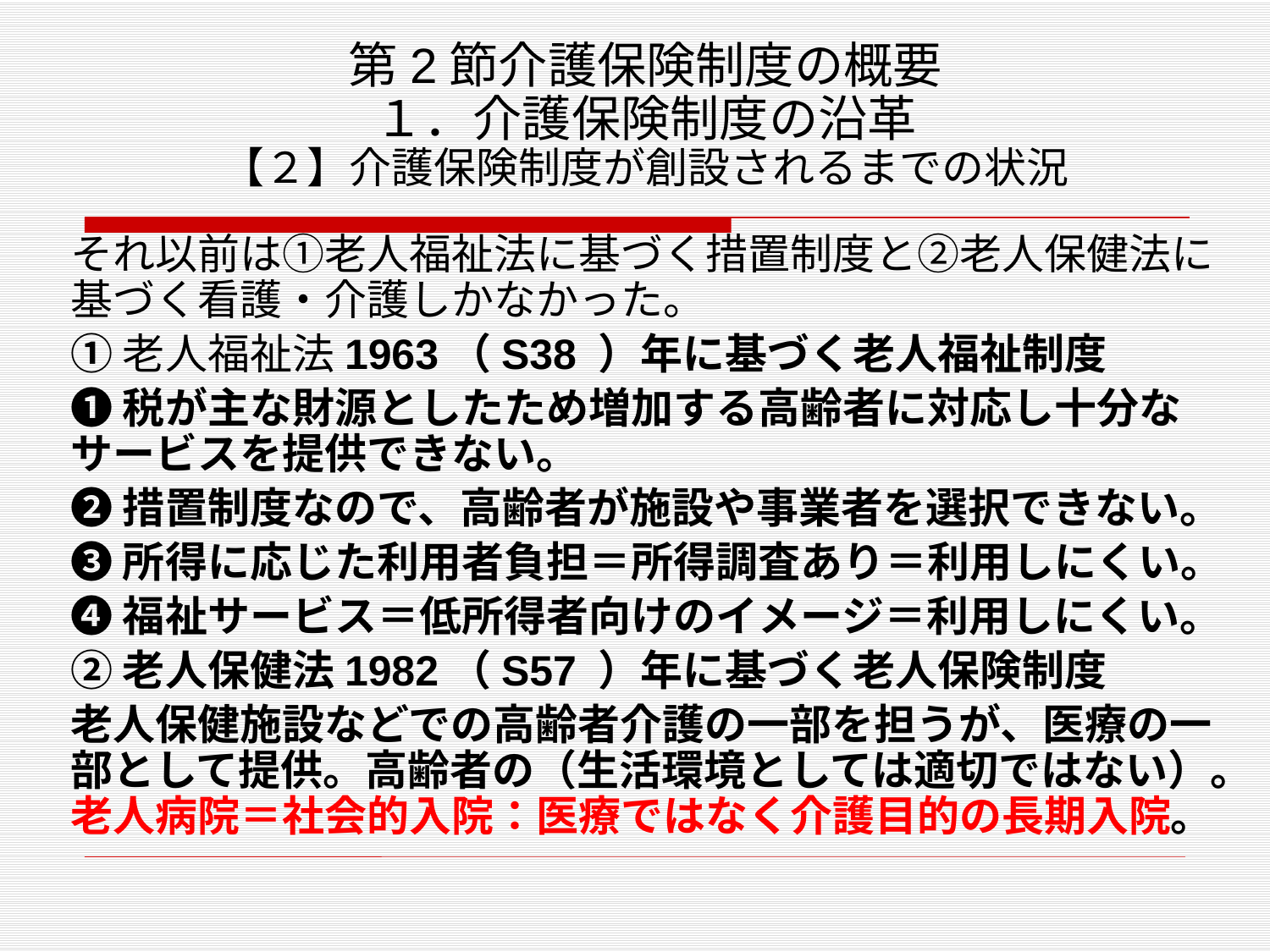

# 第2節介護保険制度の概要 １．介護保険制度の沿革 【２】介護保険制度が創設されるまでの状況
それ以前は①老人福祉法に基づく措置制度と②老人保健法に基づく看護・介護しかなかった。
①老人福祉法1963（S38 ）年に基づく老人福祉制度
❶税が主な財源としたため増加する高齢者に対応し十分なサービスを提供できない。
❷措置制度なので、高齢者が施設や事業者を選択できない。
❸所得に応じた利用者負担＝所得調査あり＝利用しにくい。
❹福祉サービス＝低所得者向けのイメージ＝利用しにくい。
②老人保健法1982（S57 ）年に基づく老人保険制度
老人保健施設などでの高齢者介護の一部を担うが、医療の一部として提供。高齢者の（生活環境としては適切ではない）。老人病院＝社会的入院：医療ではなく介護目的の長期入院。